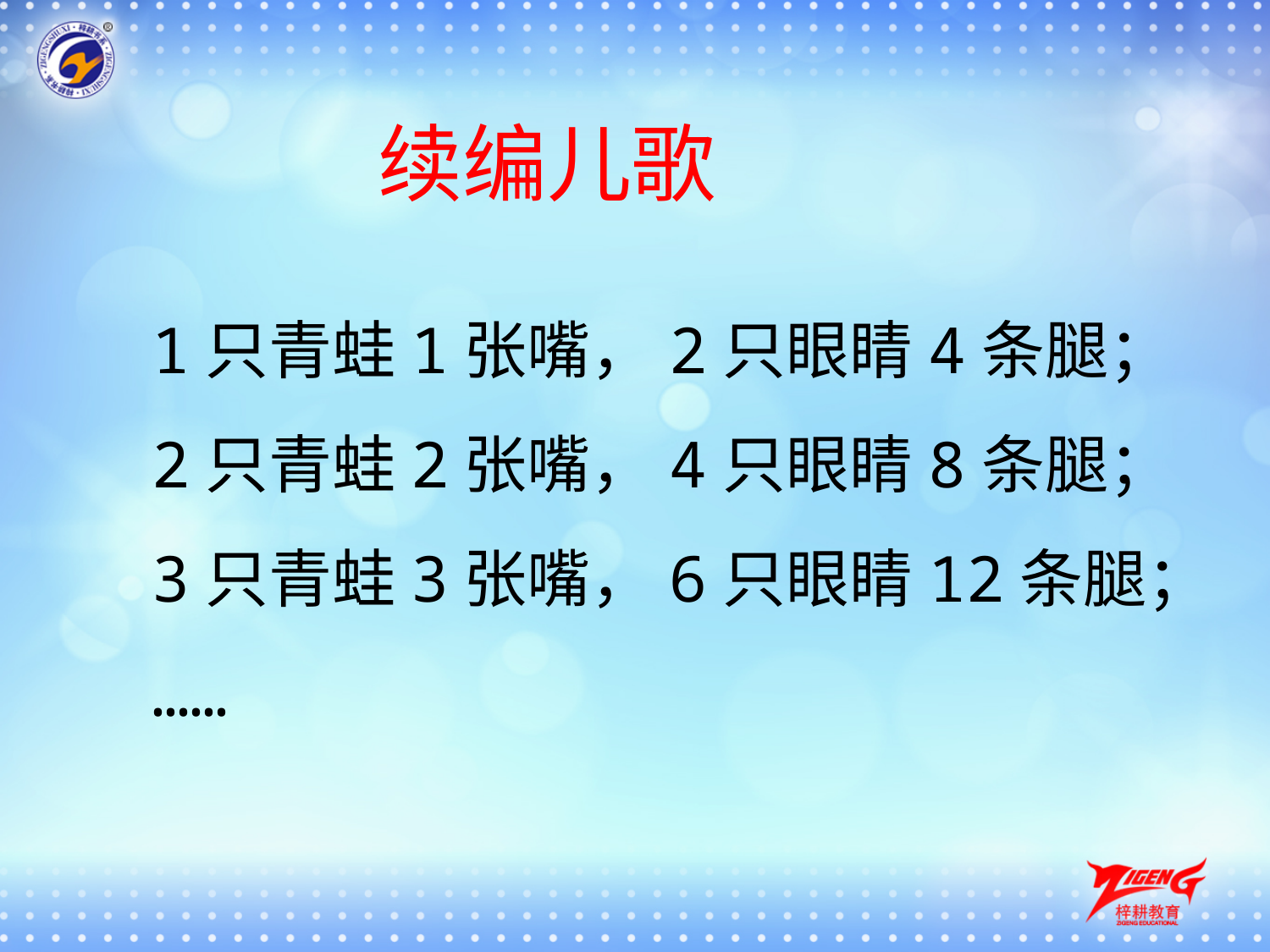

续编儿歌
1只青蛙1张嘴，2只眼睛4条腿；
2只青蛙2张嘴，4只眼睛8条腿；
3只青蛙3张嘴，6只眼睛12条腿；
……